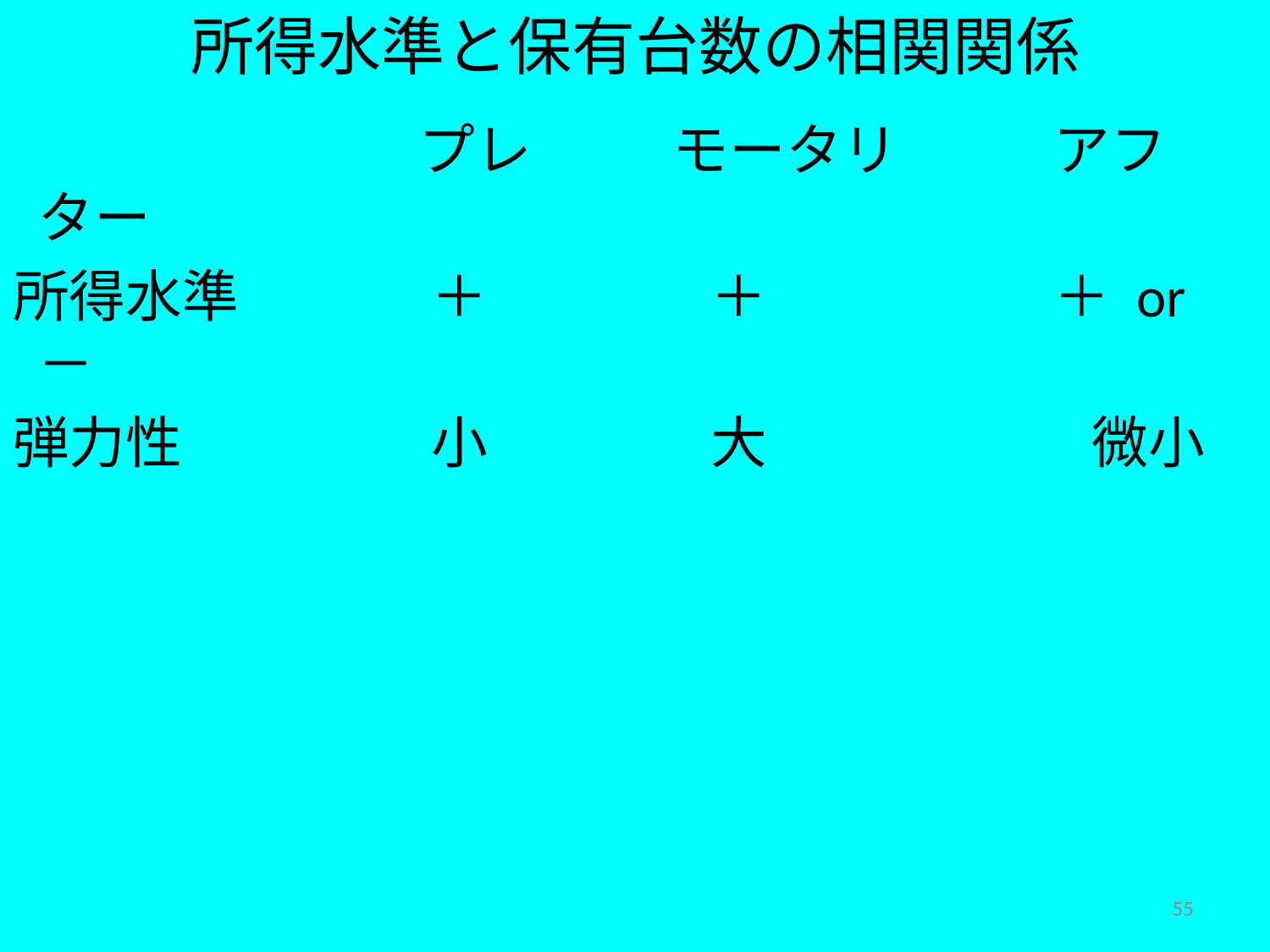

所得水準と保有台数の相関関係

				プレ		モータリ		アフター
所得水準		 ＋		   ＋			＋ or －
弾力性		 小		   大			   微小

55